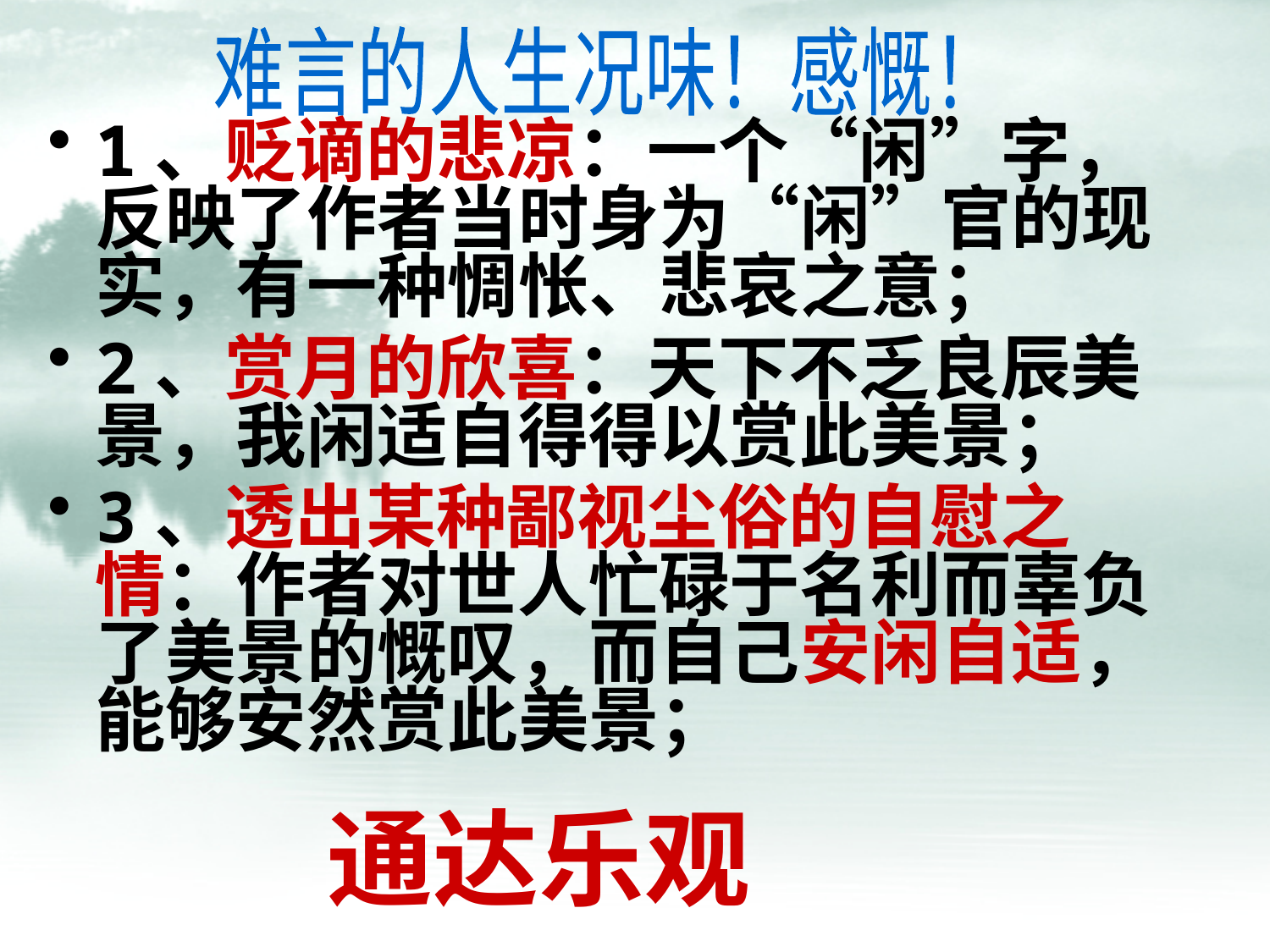

难言的人生况味！感慨！
1、贬谪的悲凉：一个“闲”字，反映了作者当时身为“闲”官的现实，有一种惆怅、悲哀之意；
2、赏月的欣喜：天下不乏良辰美景，我闲适自得得以赏此美景；
3、透出某种鄙视尘俗的自慰之情：作者对世人忙碌于名利而辜负了美景的慨叹，而自己安闲自适，能够安然赏此美景；
通达乐观